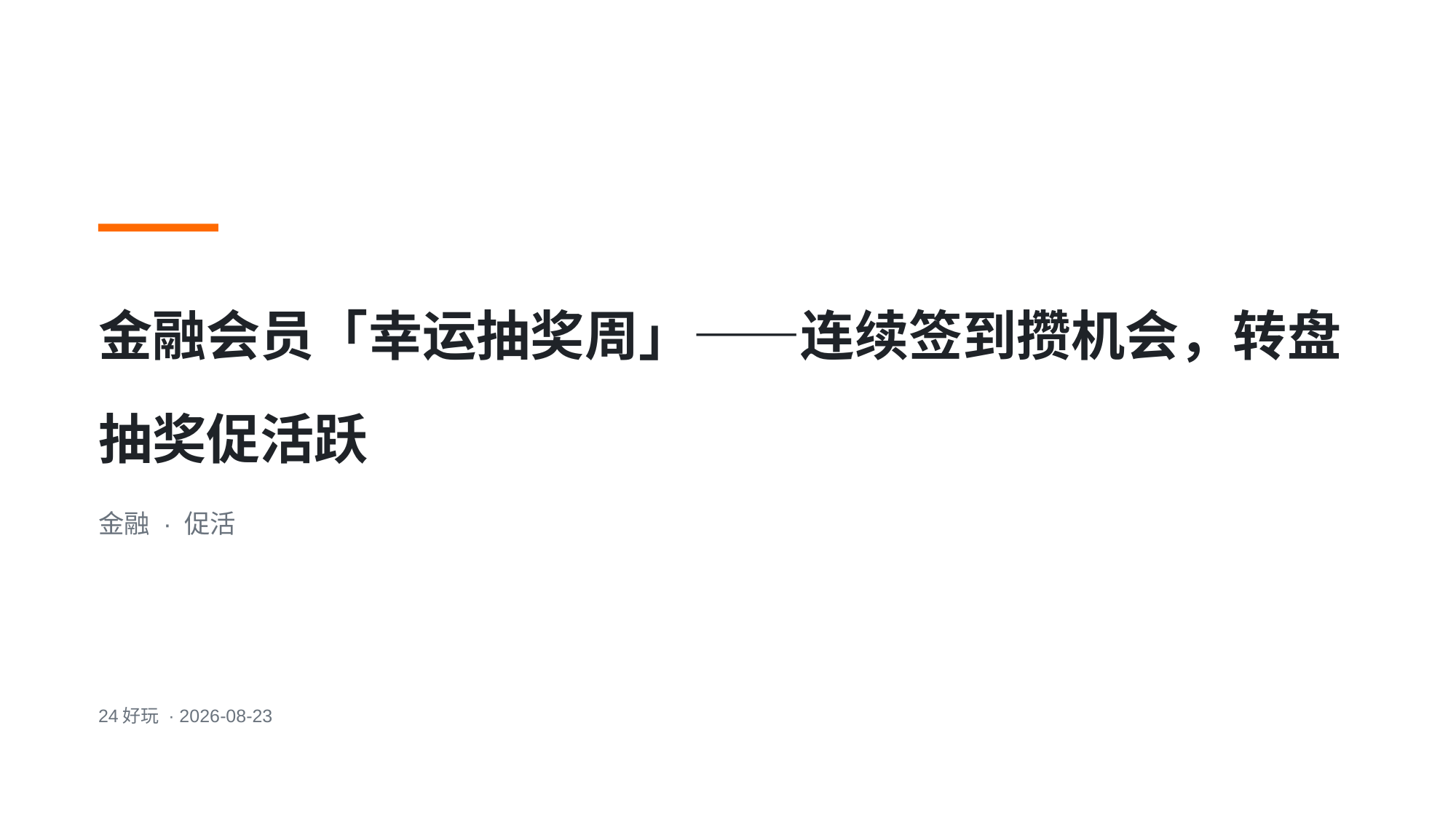

金融会员「幸运抽奖周」——连续签到攒机会，转盘抽奖促活跃
金融 · 促活
24好玩 · 2026-08-23